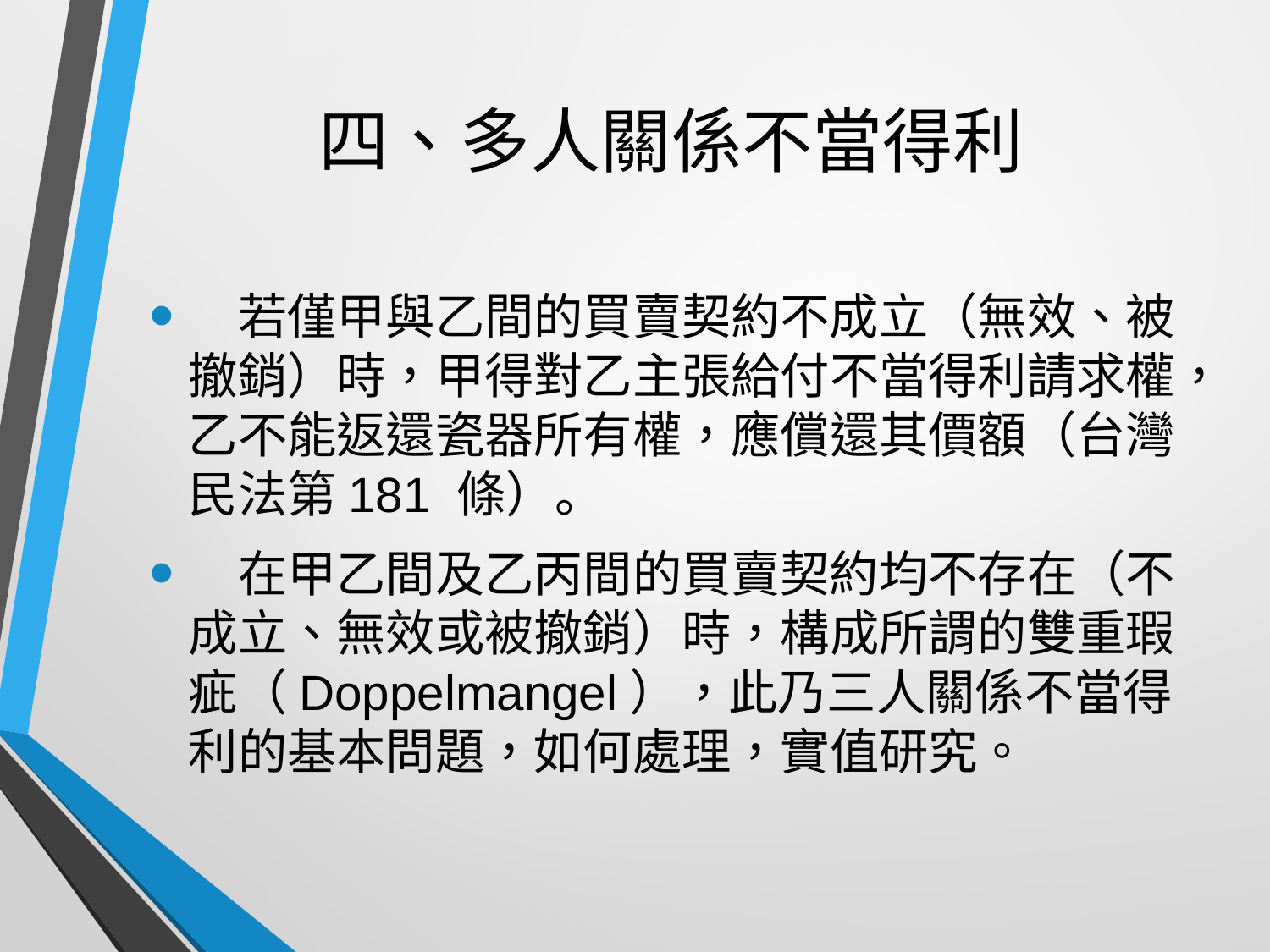

# 四、多人關係不當得利
　若僅甲與乙間的買賣契約不成立（無效、被撤銷）時，甲得對乙主張給付不當得利請求權，乙不能返還瓷器所有權，應償還其價額（台灣民法第181 條）。
　在甲乙間及乙丙間的買賣契約均不存在（不成立、無效或被撤銷）時，構成所謂的雙重瑕疵（Doppelmangel），此乃三人關係不當得利的基本問題，如何處理，實值研究。